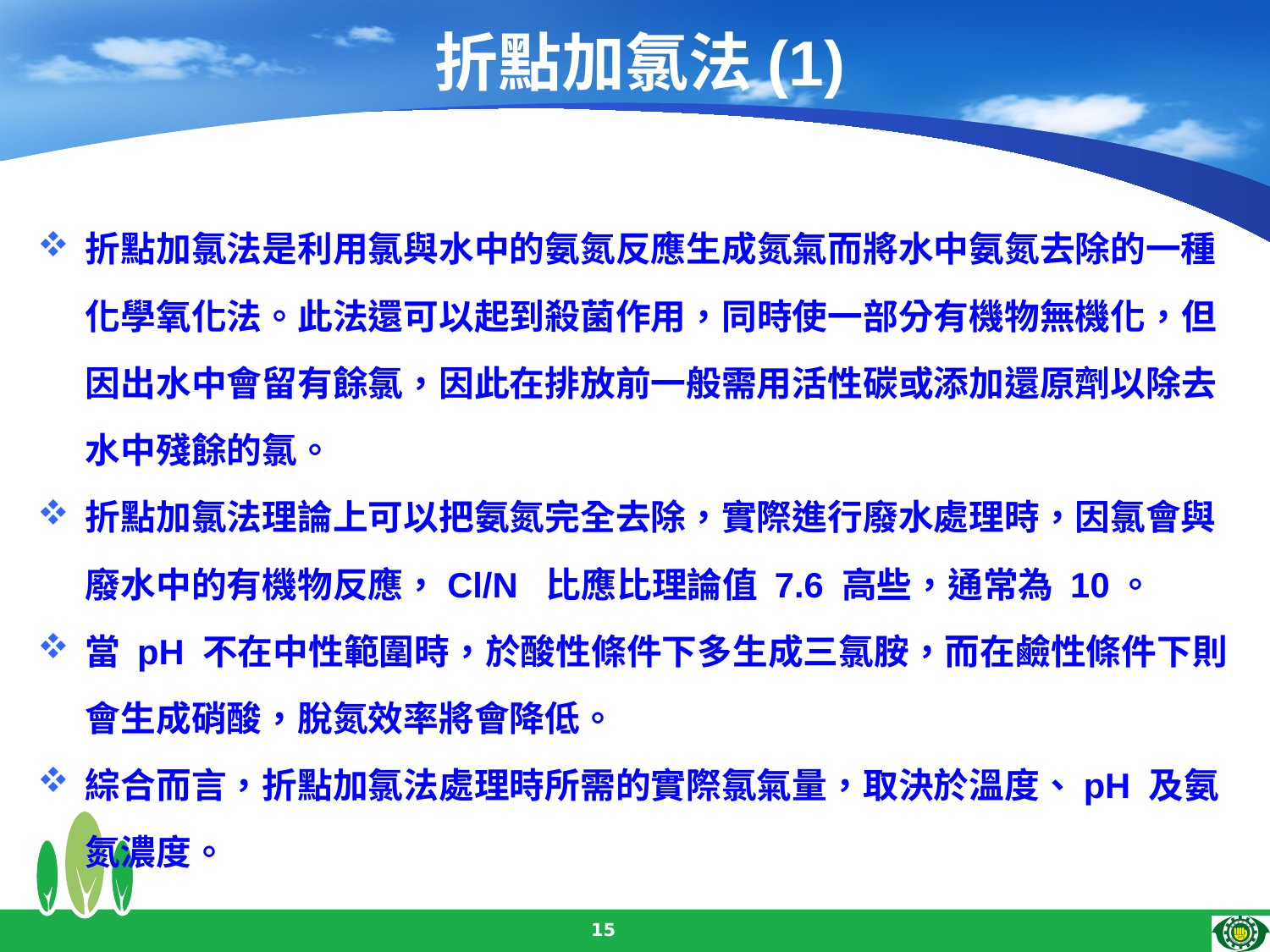

# 折點加氯法(1)
折點加氯法是利用氯與水中的氨氮反應生成氮氣而將水中氨氮去除的一種化學氧化法。此法還可以起到殺菌作用，同時使一部分有機物無機化，但因出水中會留有餘氯，因此在排放前一般需用活性碳或添加還原劑以除去水中殘餘的氯。
折點加氯法理論上可以把氨氮完全去除，實際進行廢水處理時，因氯會與廢水中的有機物反應，Cl/N  比應比理論值 7.6 高些，通常為 10。
當 pH 不在中性範圍時，於酸性條件下多生成三氯胺，而在鹼性條件下則會生成硝酸，脫氮效率將會降低。
綜合而言，折點加氯法處理時所需的實際氯氣量，取決於溫度、pH 及氨氮濃度。

15